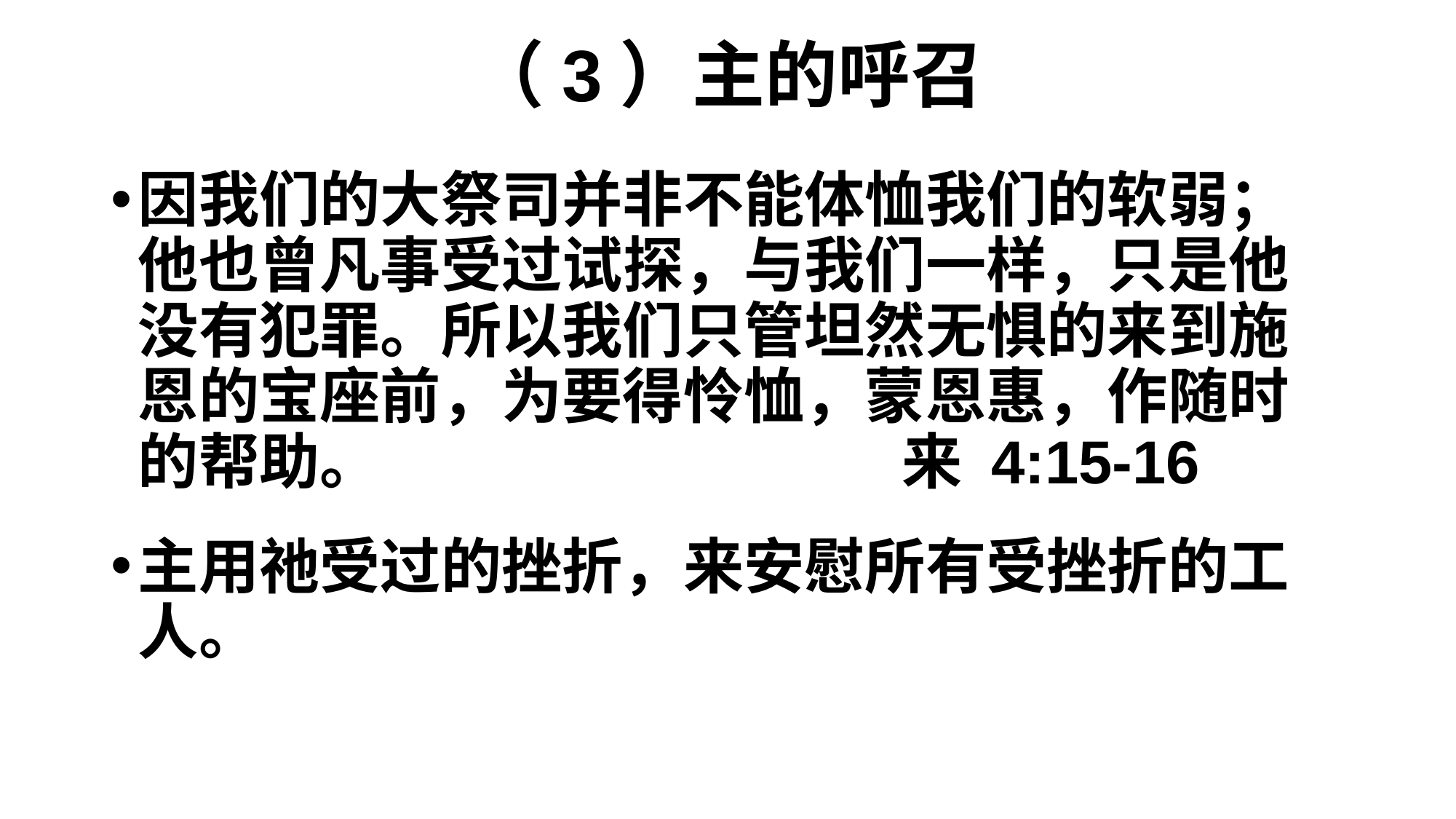

# （3）主的呼召
因我们的大祭司并非不能体恤我们的软弱；他也曾凡事受过试探，与我们一样，只是他没有犯罪。所以我们只管坦然无惧的来到施恩的宝座前，为要得怜恤，蒙恩惠，作随时的帮助。					来 4:15-16
主用祂受过的挫折，来安慰所有受挫折的工人。